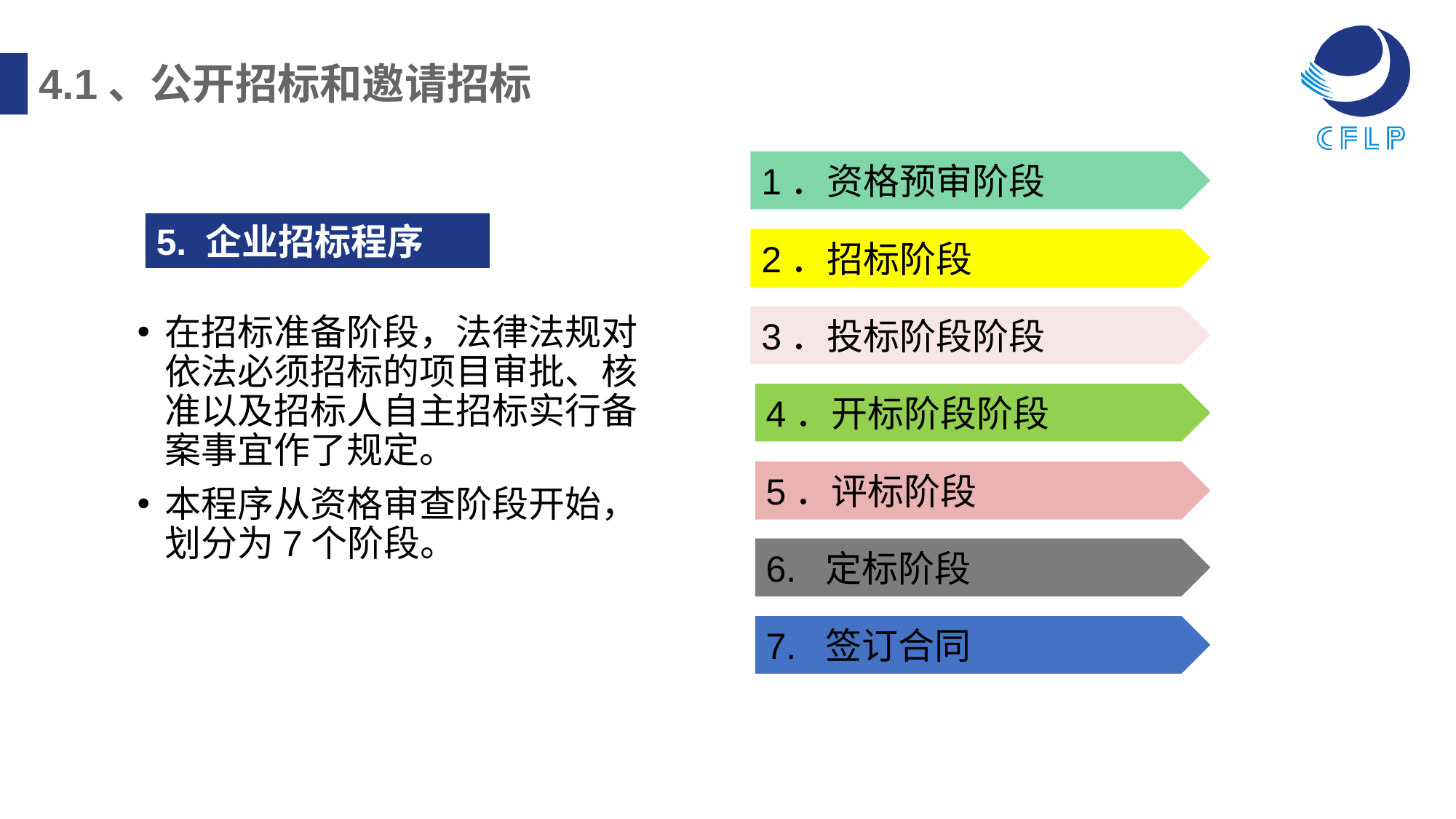

4.1、公开招标和邀请招标

1．资格预审阶段
5. 企业招标程序
2．招标阶段
3．投标阶段阶段
在招标准备阶段，法律法规对依法必须招标的项目审批、核准以及招标人自主招标实行备案事宜作了规定。
本程序从资格审查阶段开始，划分为7个阶段。

4．开标阶段阶段
5．评标阶段
6.  定标阶段
7.  签订合同